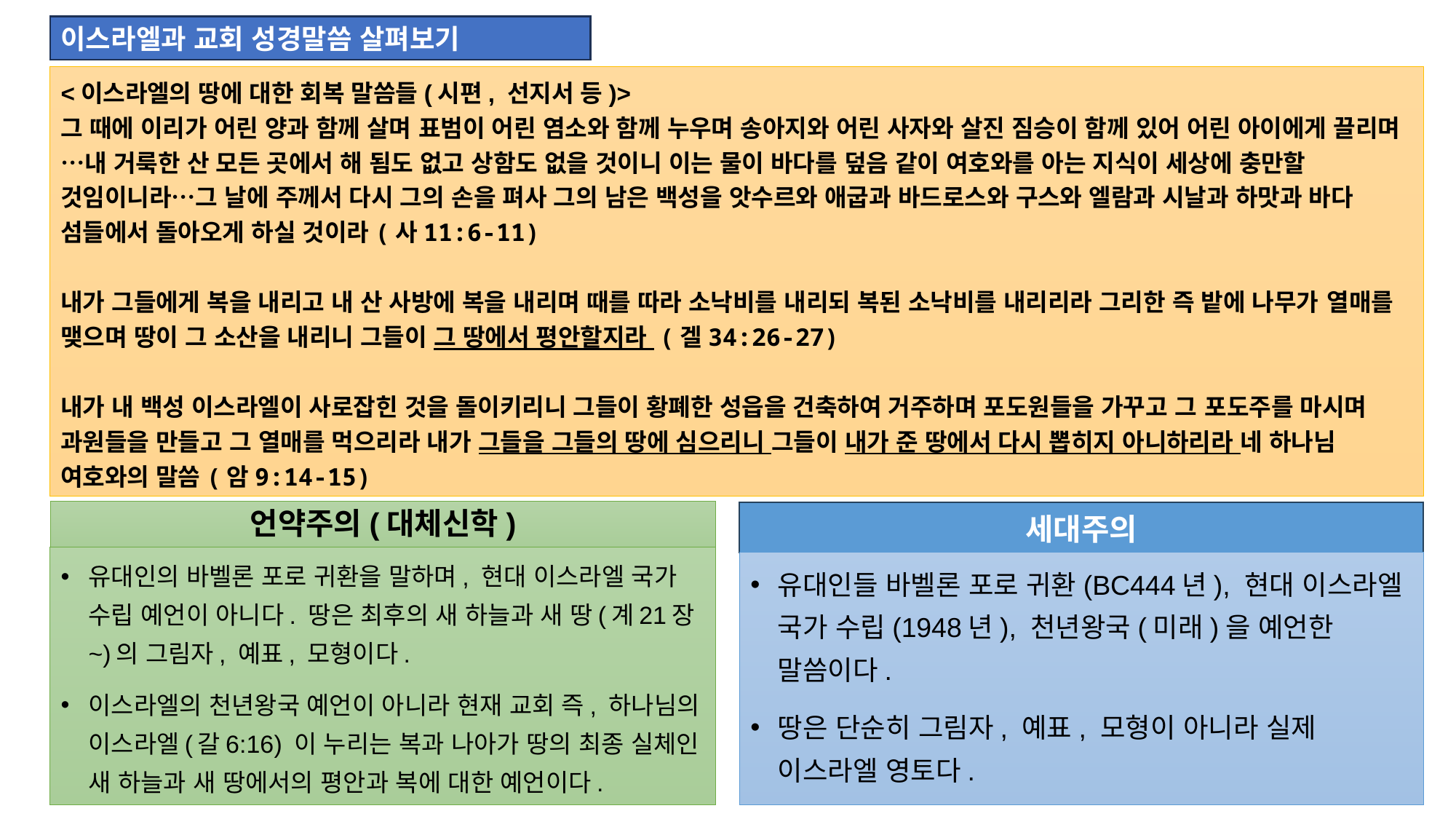

이스라엘과 교회 성경말씀 살펴보기
<이스라엘의 땅에 대한 회복 말씀들(시편, 선지서 등)>
그 때에 이리가 어린 양과 함께 살며 표범이 어린 염소와 함께 누우며 송아지와 어린 사자와 살진 짐승이 함께 있어 어린 아이에게 끌리며…내 거룩한 산 모든 곳에서 해 됨도 없고 상함도 없을 것이니 이는 물이 바다를 덮음 같이 여호와를 아는 지식이 세상에 충만할 것임이니라…그 날에 주께서 다시 그의 손을 펴사 그의 남은 백성을 앗수르와 애굽과 바드로스와 구스와 엘람과 시날과 하맛과 바다 섬들에서 돌아오게 하실 것이라(사11:6-11)

내가 그들에게 복을 내리고 내 산 사방에 복을 내리며 때를 따라 소낙비를 내리되 복된 소낙비를 내리리라 그리한 즉 밭에 나무가 열매를 맺으며 땅이 그 소산을 내리니 그들이 그 땅에서 평안할지라 (겔34:26-27)

내가 내 백성 이스라엘이 사로잡힌 것을 돌이키리니 그들이 황폐한 성읍을 건축하여 거주하며 포도원들을 가꾸고 그 포도주를 마시며 과원들을 만들고 그 열매를 먹으리라 내가 그들을 그들의 땅에 심으리니 그들이 내가 준 땅에서 다시 뽑히지 아니하리라 네 하나님 여호와의 말씀(암9:14-15)
언약주의(대체신학)
세대주의
유대인의 바벨론 포로 귀환을 말하며, 현대 이스라엘 국가 수립 예언이 아니다. 땅은 최후의 새 하늘과 새 땅(계21장~)의 그림자, 예표, 모형이다.
이스라엘의 천년왕국 예언이 아니라 현재 교회 즉, 하나님의 이스라엘(갈6:16) 이 누리는 복과 나아가 땅의 최종 실체인 새 하늘과 새 땅에서의 평안과 복에 대한 예언이다.
유대인들 바벨론 포로 귀환(BC444년), 현대 이스라엘 국가 수립(1948년), 천년왕국(미래)을 예언한 말씀이다.
땅은 단순히 그림자, 예표, 모형이 아니라 실제 이스라엘 영토다.